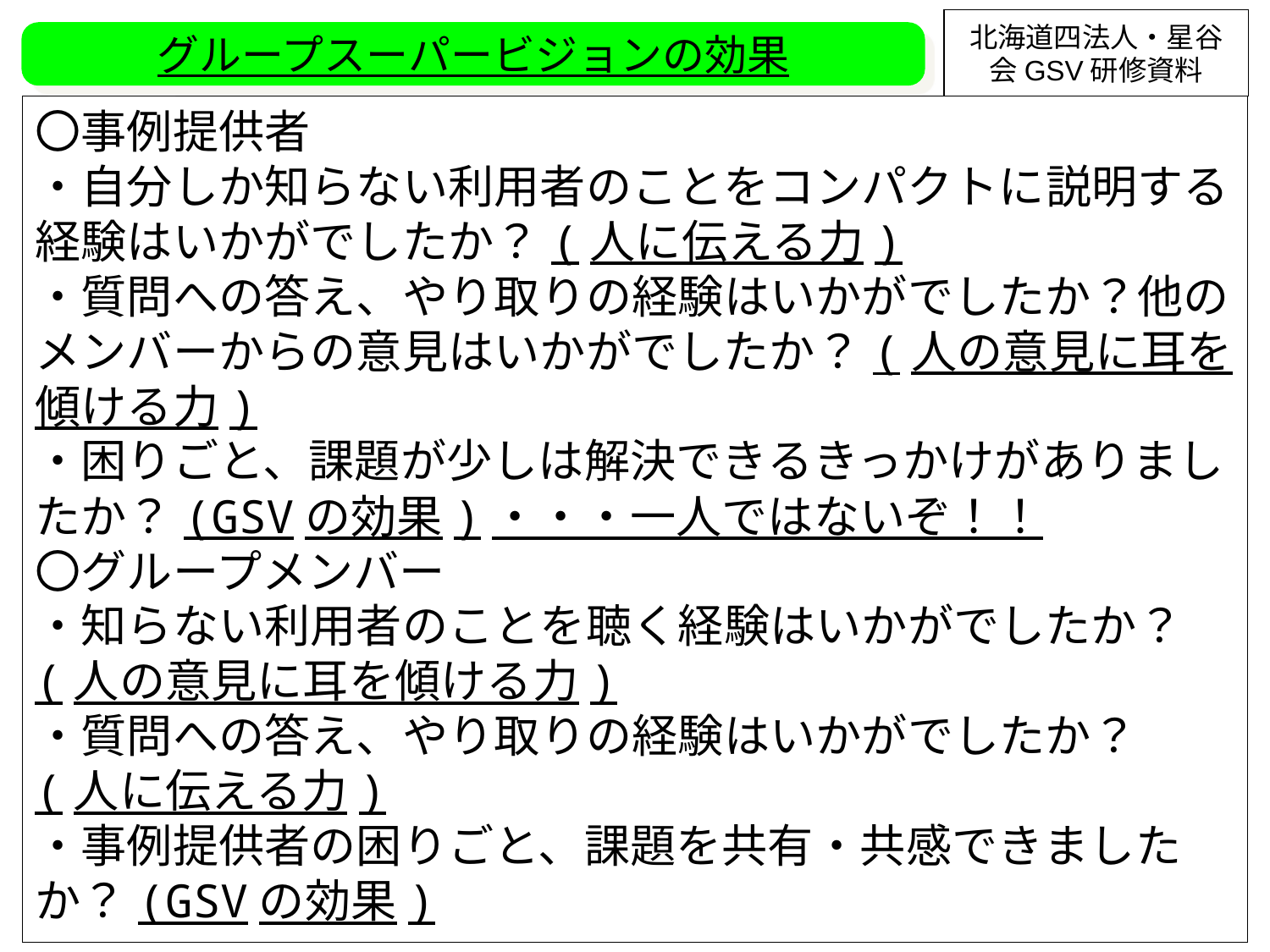

北海道四法人・星谷会GSV研修資料
グループスーパービジョンの効果
〇事例提供者
・自分しか知らない利用者のことをコンパクトに説明する経験はいかがでしたか？(人に伝える力)
・質問への答え、やり取りの経験はいかがでしたか？他のメンバーからの意見はいかがでしたか？(人の意見に耳を傾ける力)
・困りごと、課題が少しは解決できるきっかけがありましたか？(GSVの効果)・・・一人ではないぞ！！
〇グループメンバー
・知らない利用者のことを聴く経験はいかがでしたか？ (人の意見に耳を傾ける力)
・質問への答え、やり取りの経験はいかがでしたか？ (人に伝える力)
・事例提供者の困りごと、課題を共有・共感できましたか？(GSVの効果)